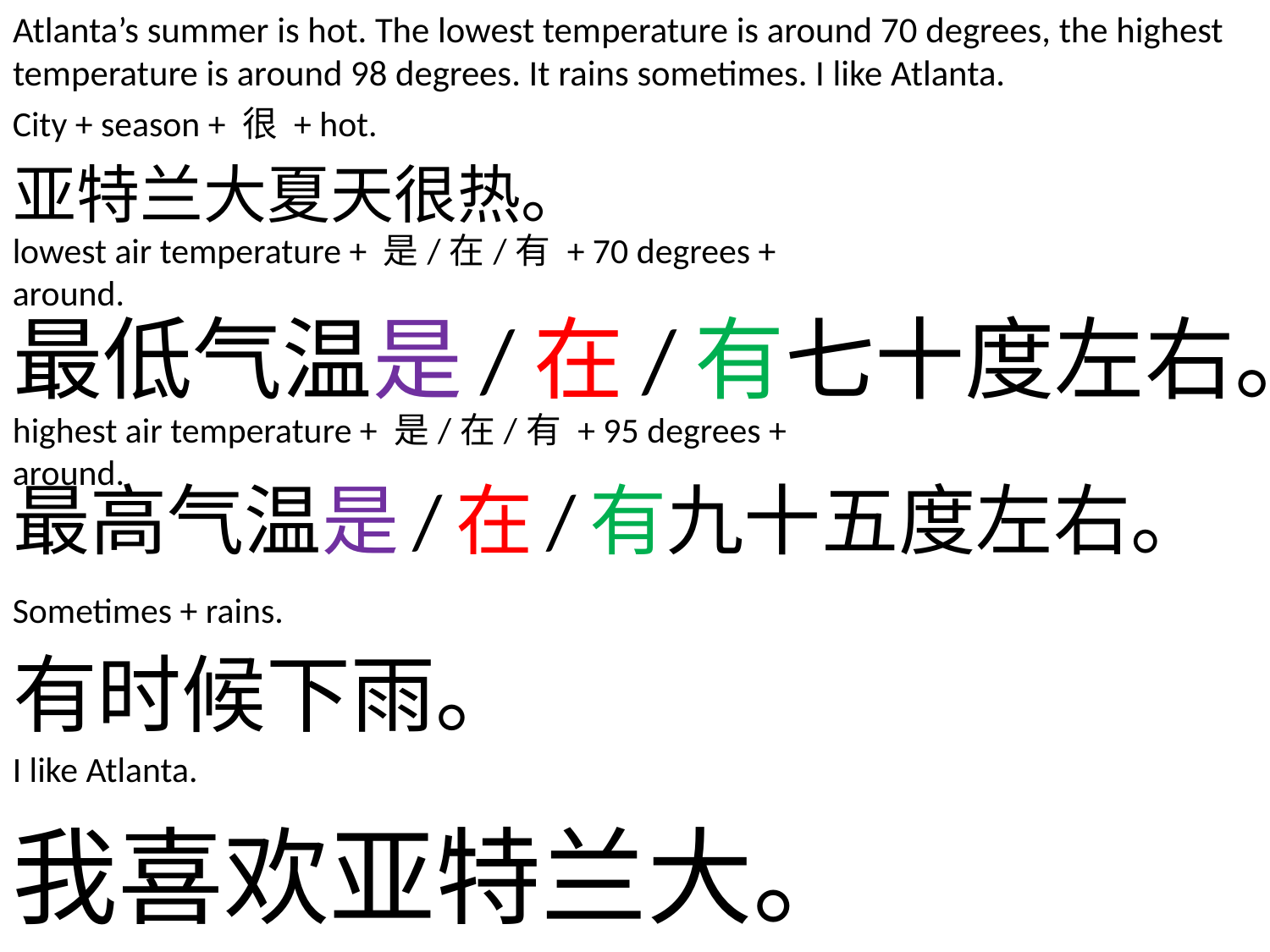

Atlanta’s summer is hot. The lowest temperature is around 70 degrees, the highest temperature is around 98 degrees. It rains sometimes. I like Atlanta.
City + season + 很 + hot.
亚特兰大夏天很热。
lowest air temperature + 是/在/有 + 70 degrees + around.
最低气温是/在/有七十度左右。
highest air temperature + 是/在/有 + 95 degrees + around.
最高气温是/在/有九十五度左右。
Sometimes + rains.
有时候下雨。
I like Atlanta.
我喜欢亚特兰大。